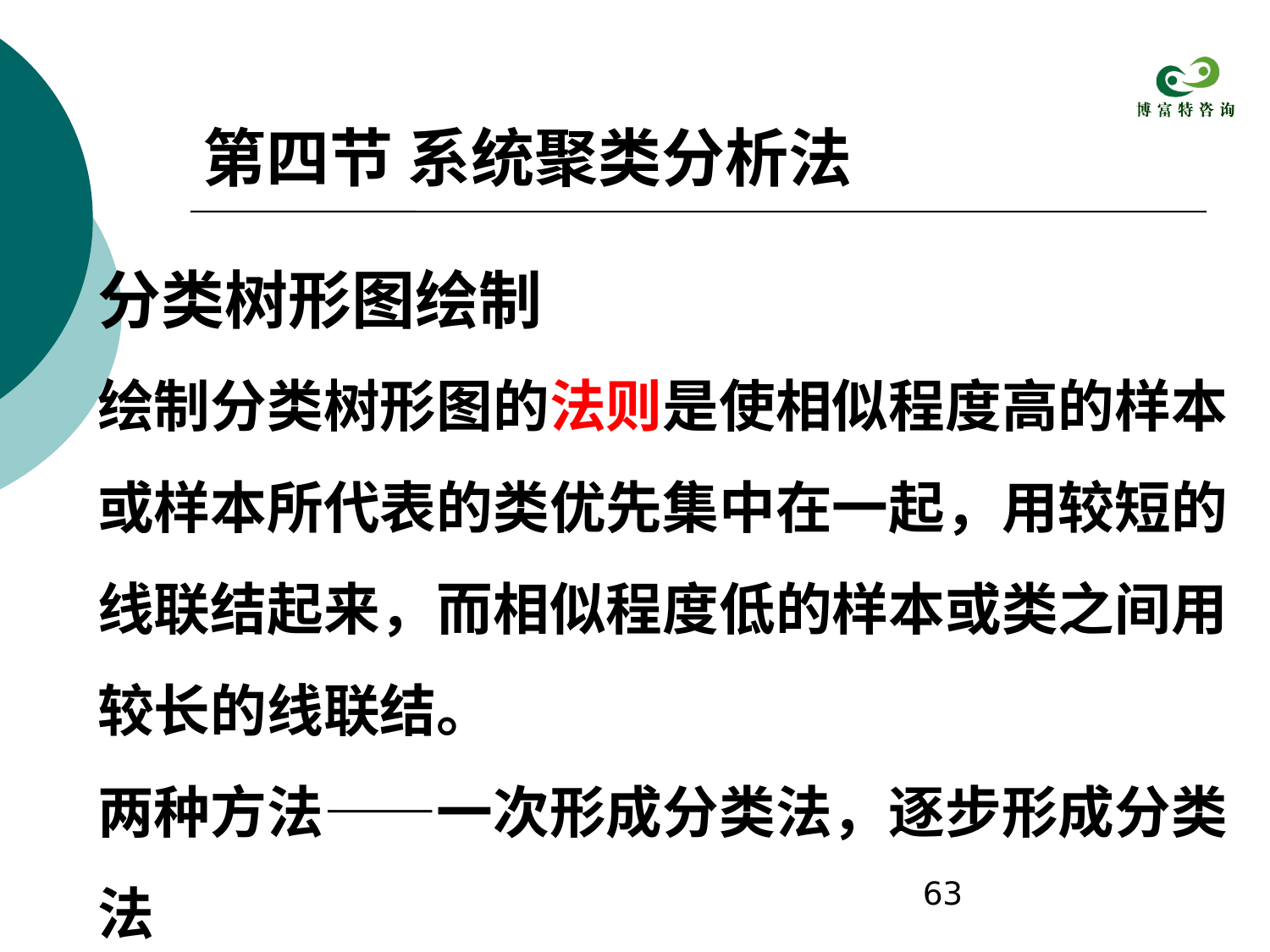

第四节 系统聚类分析法
分类树形图绘制
绘制分类树形图的法则是使相似程度高的样本或样本所代表的类优先集中在一起，用较短的线联结起来，而相似程度低的样本或类之间用较长的线联结。
两种方法——一次形成分类法，逐步形成分类法

63